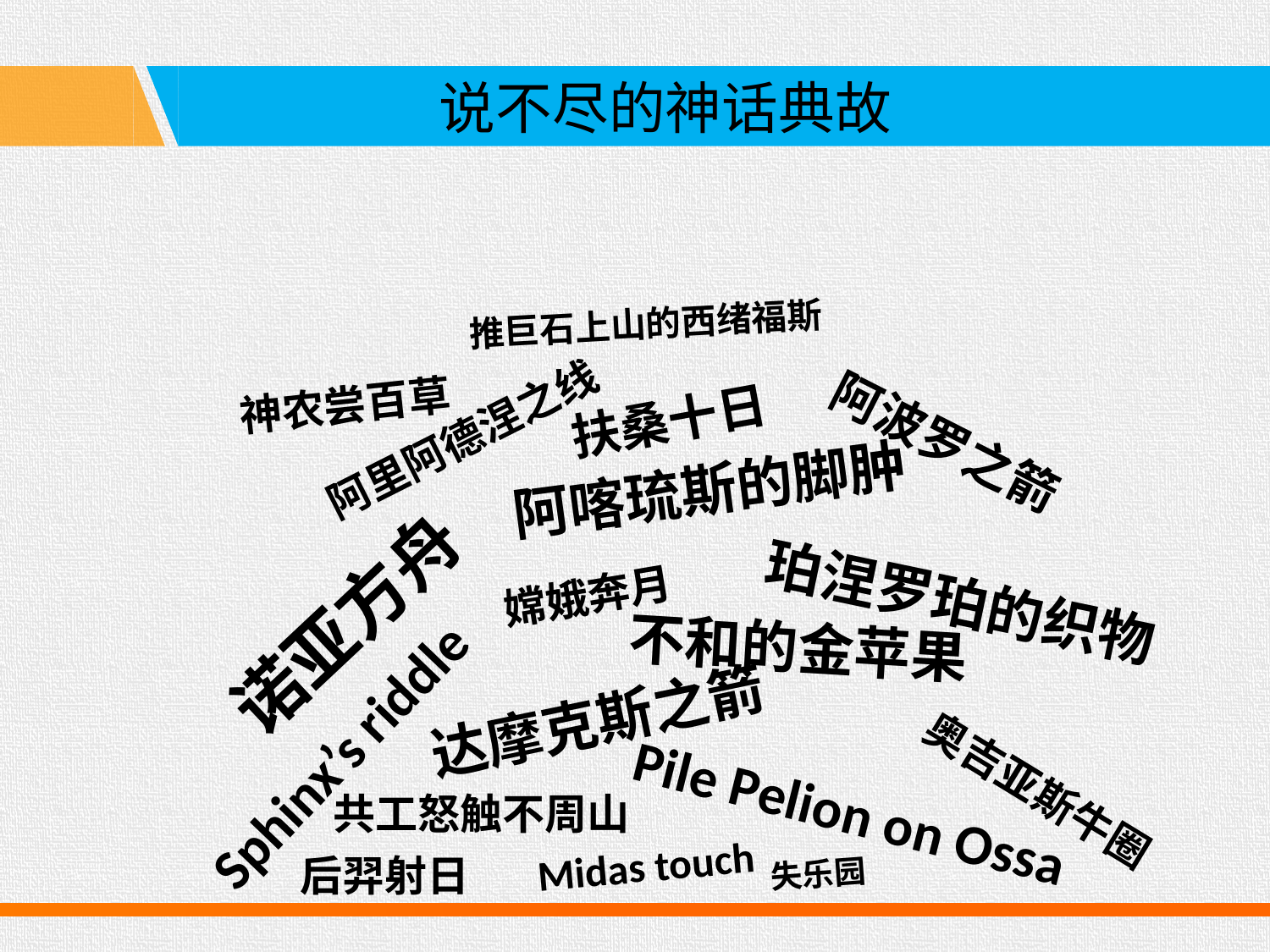

说不尽的神话典故
推巨石上山的西绪福斯
神农尝百草
扶桑十日
阿波罗之箭
阿里阿德涅之线
阿喀琉斯的脚肿
珀涅罗珀的织物
嫦娥奔月
诺亚方舟
不和的金苹果
达摩克斯之箭
Sphinx’s riddle
奥吉亚斯牛圈
Pile Pelion on Ossa
共工怒触不周山
Midas touch
后羿射日
失乐园